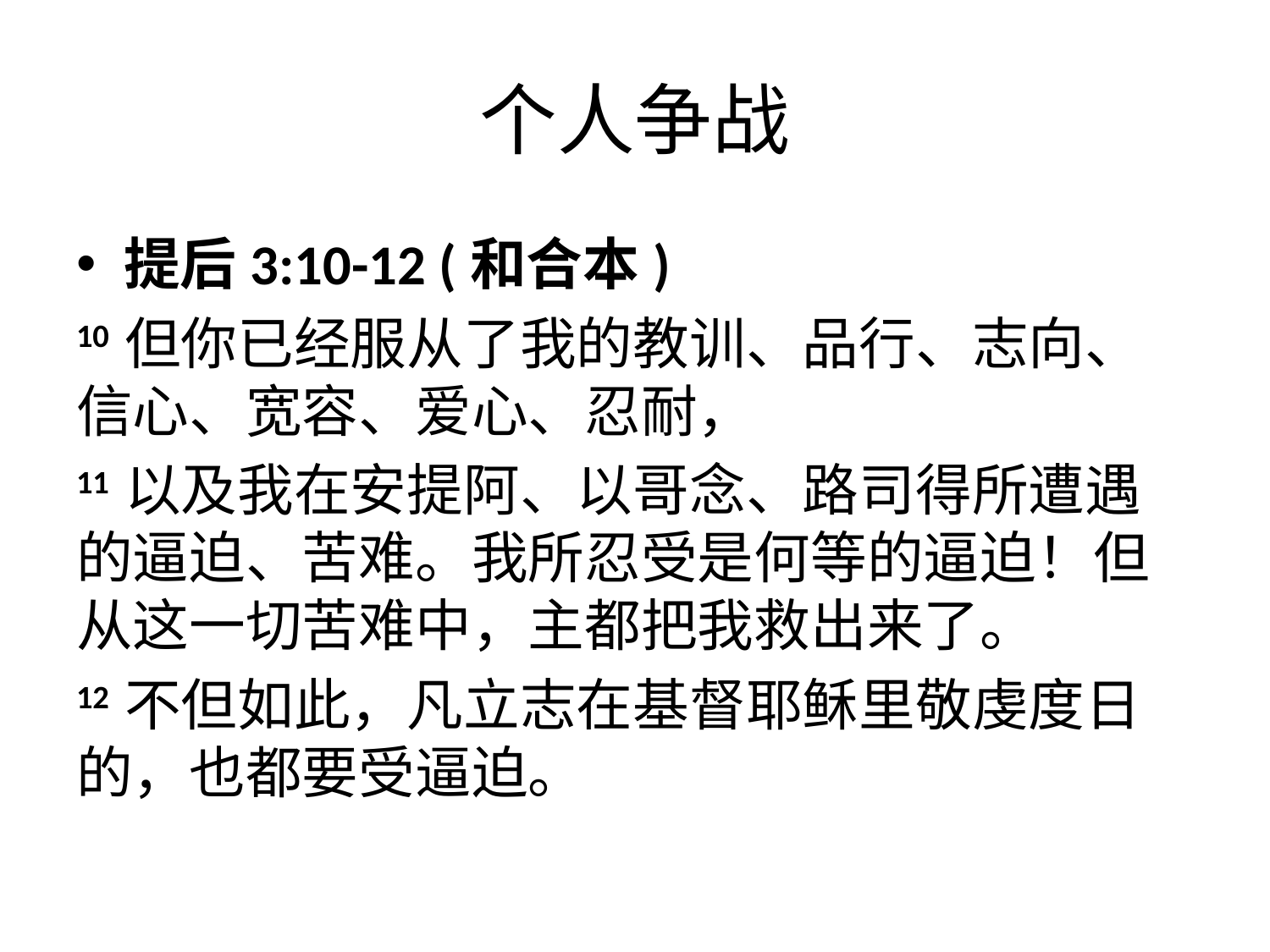

# 个人争战
提后3:10-12 (和合本)
10 但你已经服从了我的教训、品行、志向、信心、宽容、爱心、忍耐，
11 以及我在安提阿、以哥念、路司得所遭遇的逼迫、苦难。我所忍受是何等的逼迫！但从这一切苦难中，主都把我救出来了。
12 不但如此，凡立志在基督耶稣里敬虔度日的，也都要受逼迫。